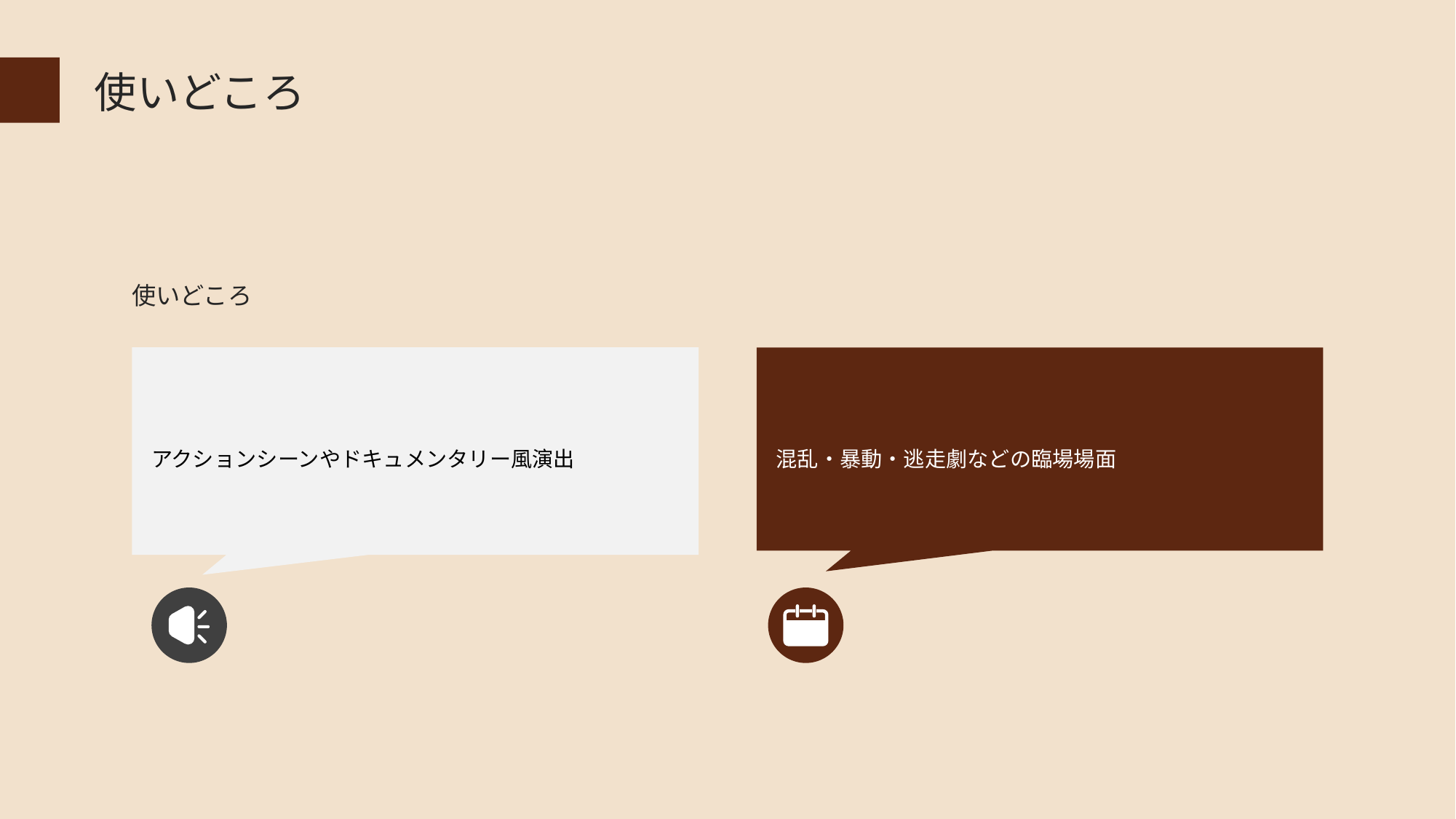

使いどころ
使いどころ

アクションシーンやドキュメンタリー風演出
混乱・暴動・逃走劇などの臨場場面